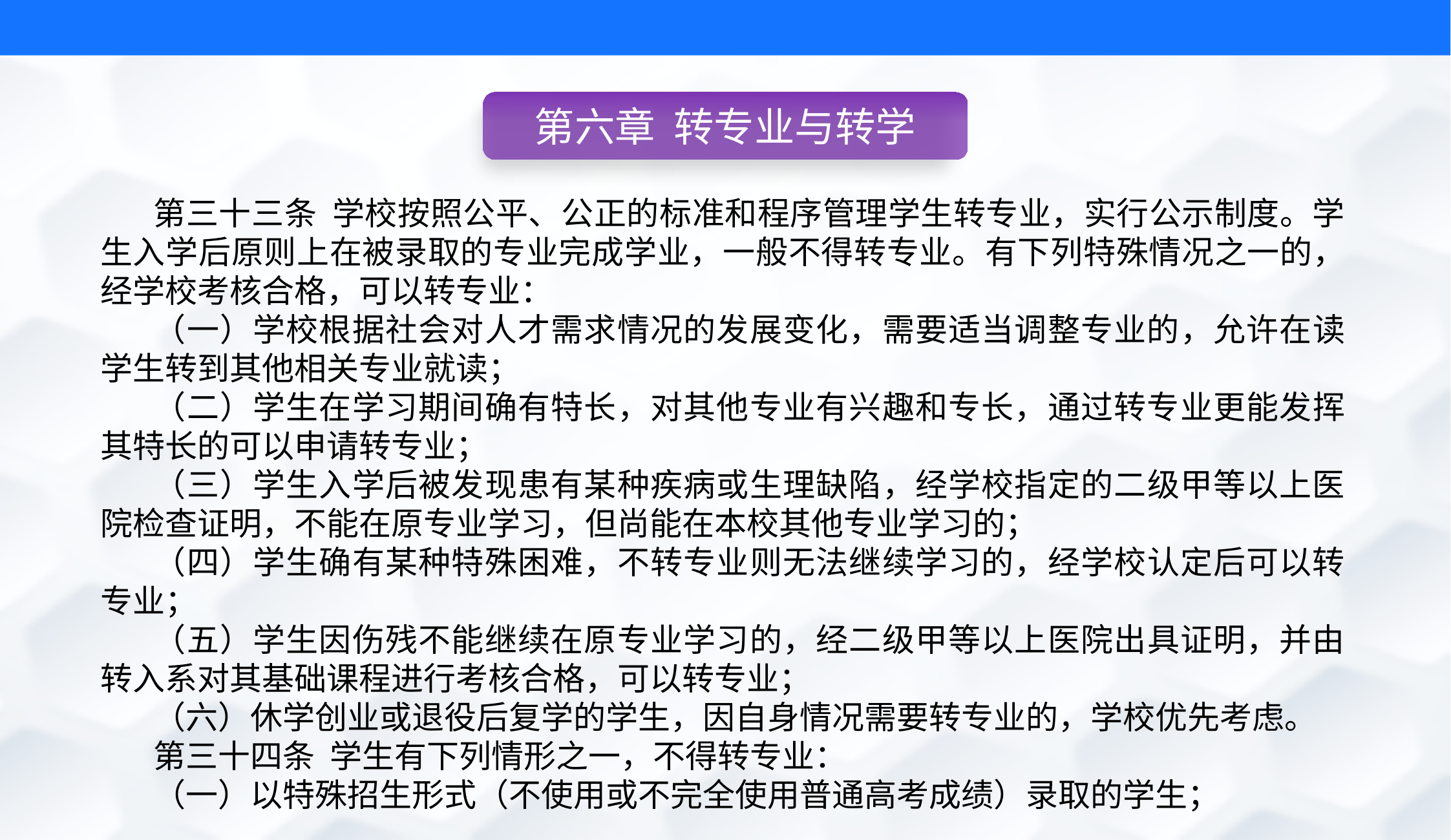

第六章  转专业与转学
第三十三条  学校按照公平、公正的标准和程序管理学生转专业，实行公示制度。学生入学后原则上在被录取的专业完成学业，一般不得转专业。有下列特殊情况之一的，经学校考核合格，可以转专业：
（一）学校根据社会对人才需求情况的发展变化，需要适当调整专业的，允许在读学生转到其他相关专业就读；
（二）学生在学习期间确有特长，对其他专业有兴趣和专长，通过转专业更能发挥其特长的可以申请转专业；
（三）学生入学后被发现患有某种疾病或生理缺陷，经学校指定的二级甲等以上医院检查证明，不能在原专业学习，但尚能在本校其他专业学习的；
（四）学生确有某种特殊困难，不转专业则无法继续学习的，经学校认定后可以转专业；
（五）学生因伤残不能继续在原专业学习的，经二级甲等以上医院出具证明，并由转入系对其基础课程进行考核合格，可以转专业；
（六）休学创业或退役后复学的学生，因自身情况需要转专业的，学校优先考虑。
第三十四条  学生有下列情形之一，不得转专业：
（一）以特殊招生形式（不使用或不完全使用普通高考成绩）录取的学生；